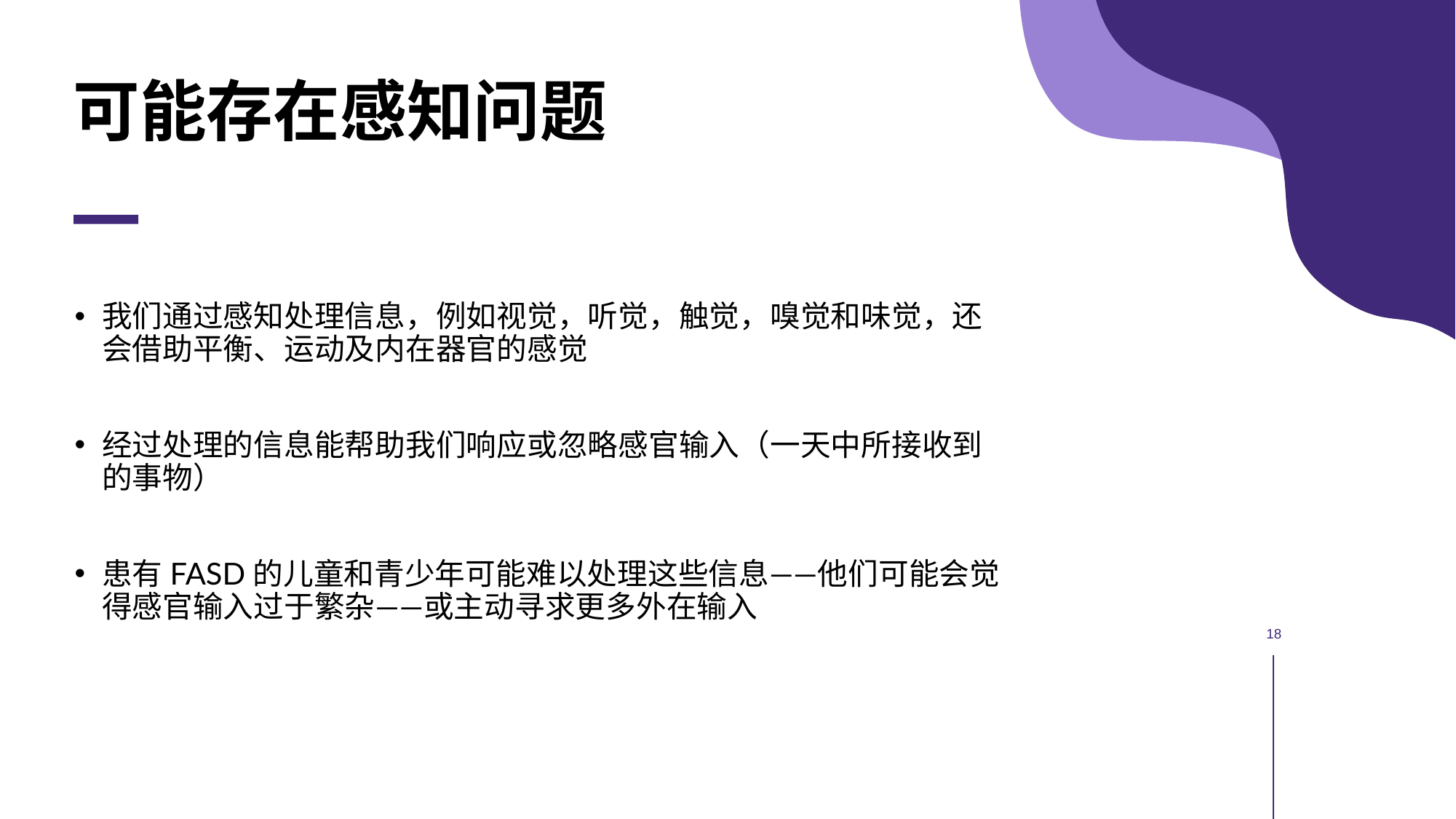

# 可能存在感知问题

我们通过感知处理信息，例如视觉，听觉，触觉，嗅觉和味觉，还会借助平衡、运动及内在器官的感觉

经过处理的信息能帮助我们响应或忽略感官输入（一天中所接收到的事物）

患有FASD的儿童和青少年可能难以处理这些信息——他们可能会觉得感官输入过于繁杂——或主动寻求更多外在输入
18